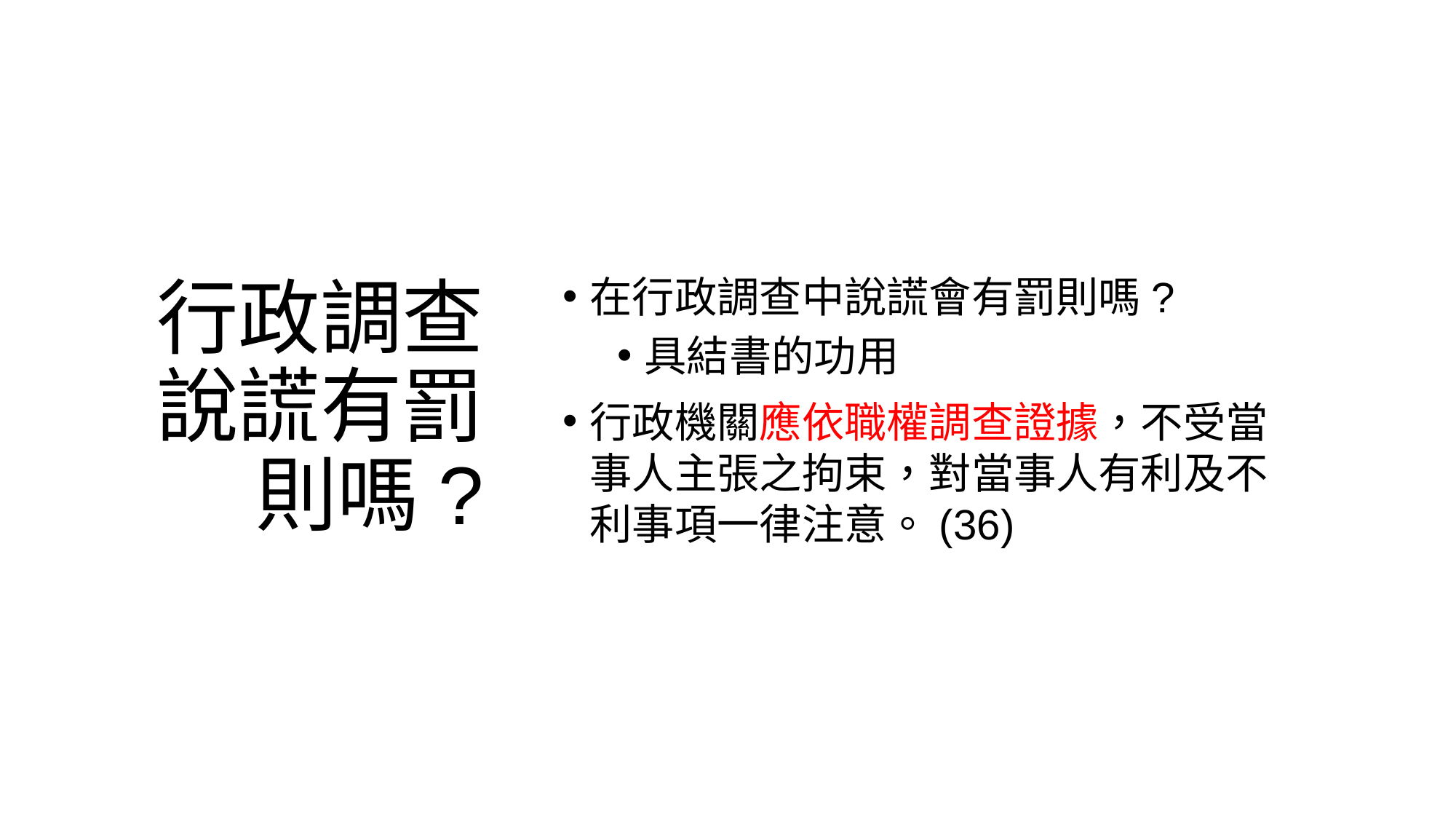

在行政調查中說謊會有罰則嗎?
具結書的功用
行政機關應依職權調查證據，不受當事人主張之拘束，對當事人有利及不利事項一律注意。(36)
# 行政調查說謊有罰則嗎?